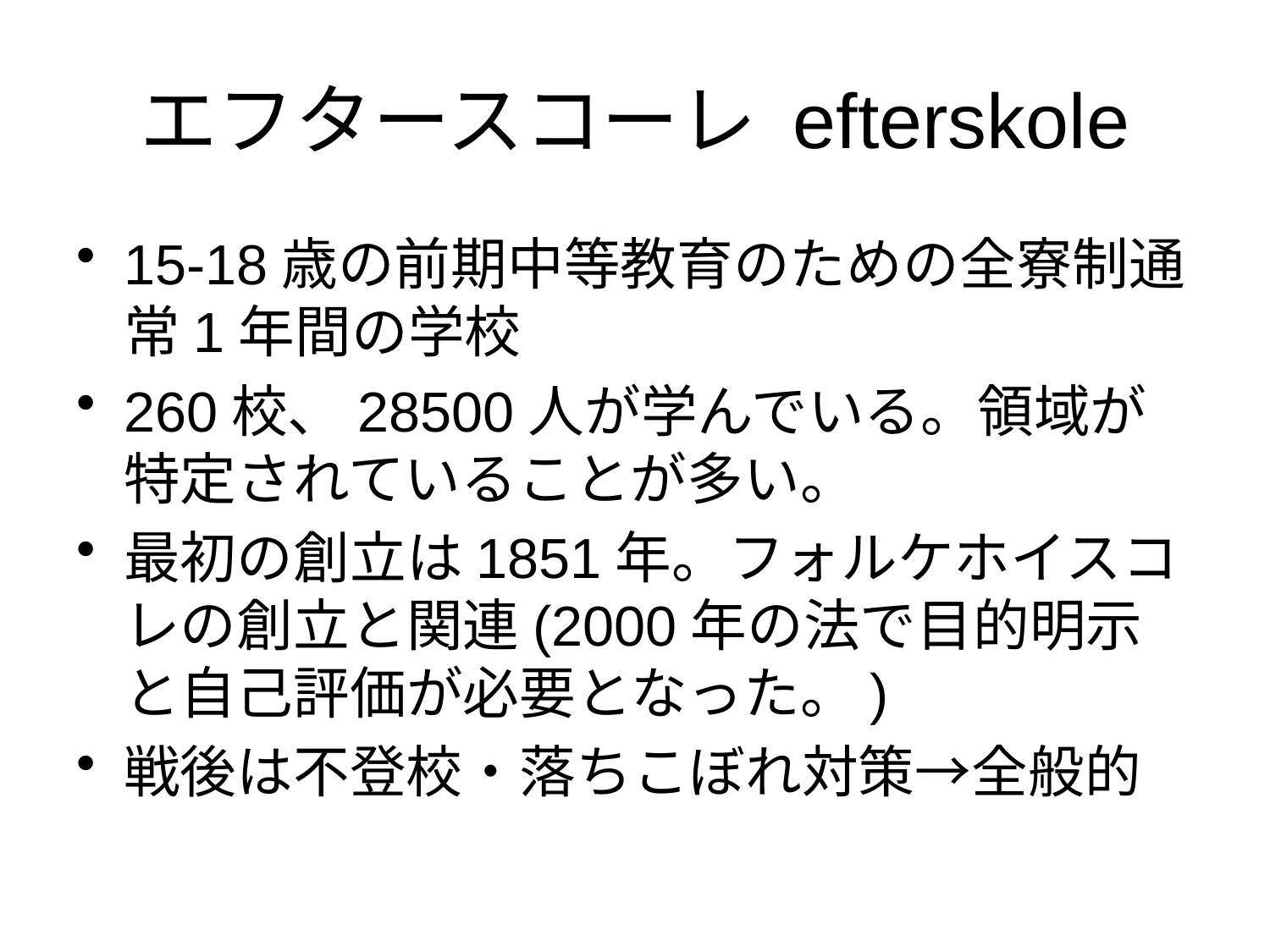

# エフタースコーレ efterskole
15-18歳の前期中等教育のための全寮制通常1年間の学校
260校、28500人が学んでいる。領域が特定されていることが多い。
最初の創立は1851年。フォルケホイスコレの創立と関連(2000年の法で目的明示と自己評価が必要となった。)
戦後は不登校・落ちこぼれ対策→全般的